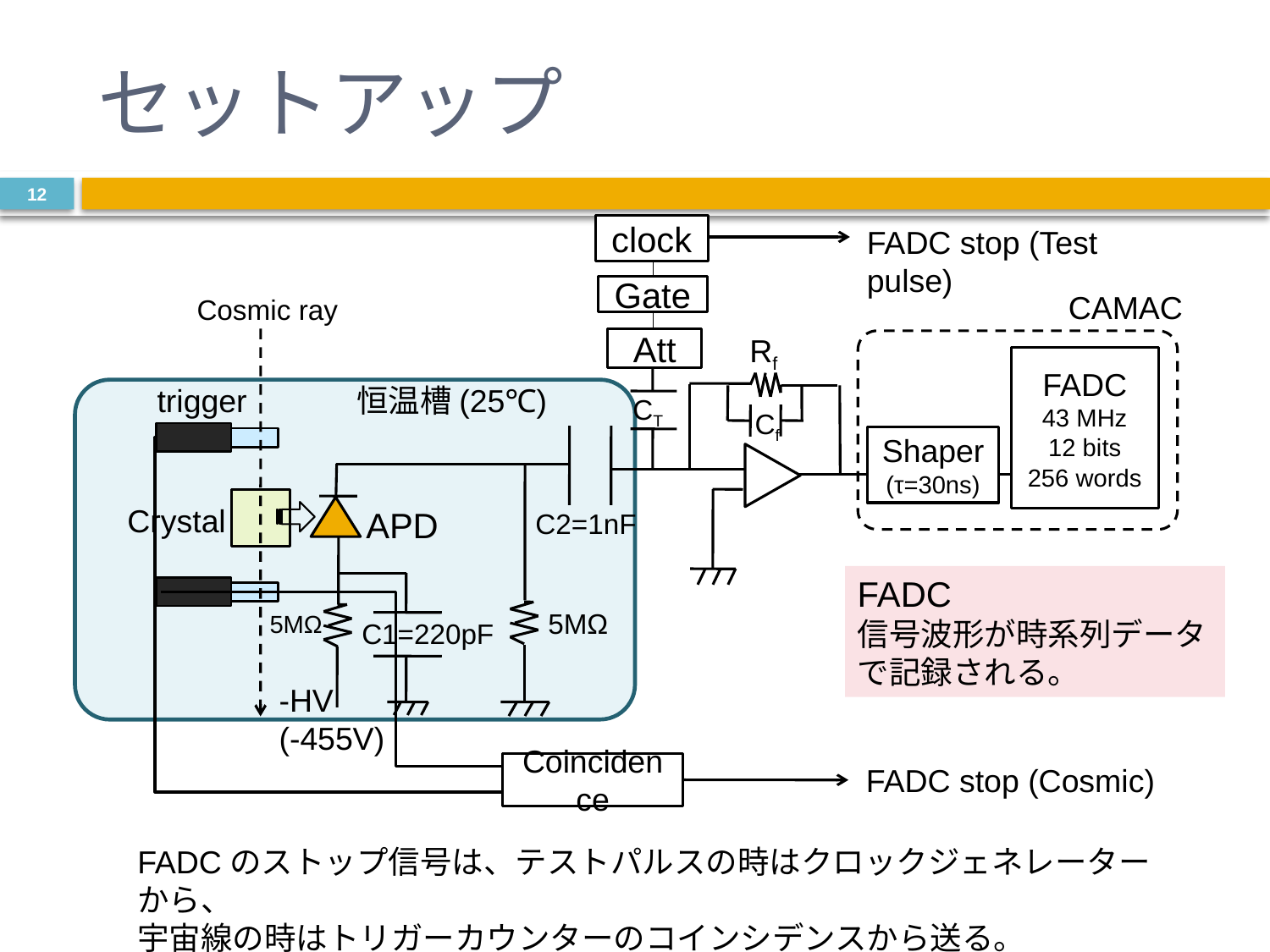

# セットアップ
12
clock
FADC stop (Test pulse)
Gate
CAMAC
Cosmic ray
Rf
Att

FADC
43 MHz
12 bits
256 words
CT
恒温槽(25℃)
trigger

Cf

Shaper
(τ=30ns)

Crystal

APD
C2=1nF

5MΩ
5MΩ
C1=220pF
-HV
(-455V)
Coincidence
FADC stop (Cosmic)
FADC
信号波形が時系列データで記録される。
FADCのストップ信号は、テストパルスの時はクロックジェネレーターから、
宇宙線の時はトリガーカウンターのコインシデンスから送る。